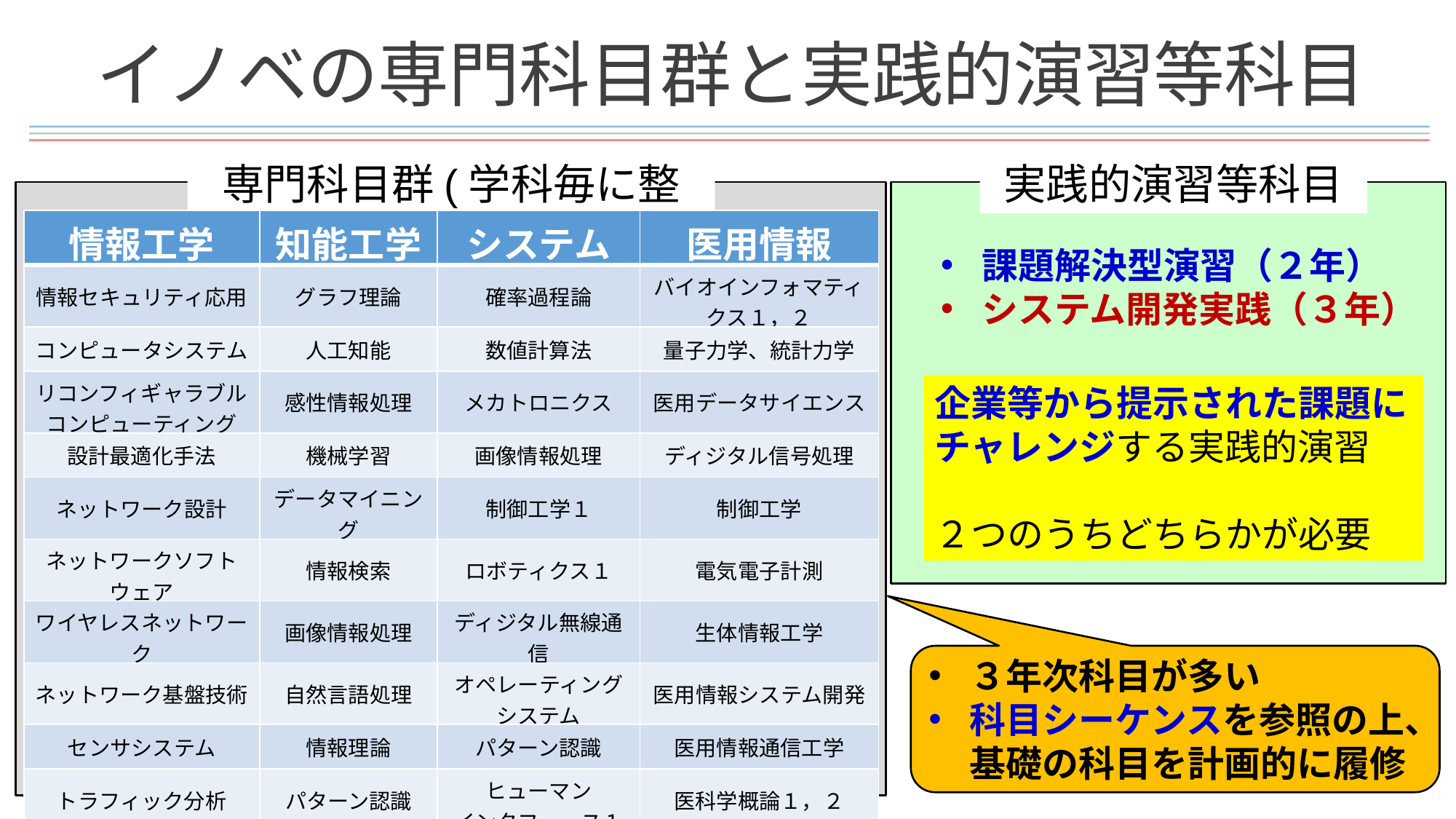

# イノベの専門科目群と実践的演習等科目
専門科目群(学科毎に整備)
実践的演習等科目

| 情報工学 | 知能工学 | システム | 医用情報 |
| --- | --- | --- | --- |
| 情報セキュリティ応用 | グラフ理論 | 確率過程論 | バイオインフォマティクス１，２ |
| コンピュータシステム | 人工知能 | 数値計算法 | 量子力学、統計力学 |
| リコンフィギャラブル コンピューティング | 感性情報処理 | メカトロニクス | 医用データサイエンス |
| 設計最適化手法 | 機械学習 | 画像情報処理 | ディジタル信号処理 |
| ネットワーク設計 | データマイニング | 制御工学１ | 制御工学 |
| ネットワークソフトウェア | 情報検索 | ロボティクス１ | 電気電子計測 |
| ワイヤレスネットワーク | 画像情報処理 | ディジタル無線通信 | 生体情報工学 |
| ネットワーク基盤技術 | 自然言語処理 | オペレーティング システム | 医用情報システム開発 |
| センサシステム | 情報理論 | パターン認識 | 医用情報通信工学 |
| トラフィック分析 | パターン認識 | ヒューマン インタフェース１ | 医科学概論１，２ |
課題解決型演習（２年）
システム開発実践（３年）
企業等から提示された課題にチャレンジする実践的演習

２つのうちどちらかが必要
３年次科目が多い
科目シーケンスを参照の上、基礎の科目を計画的に履修